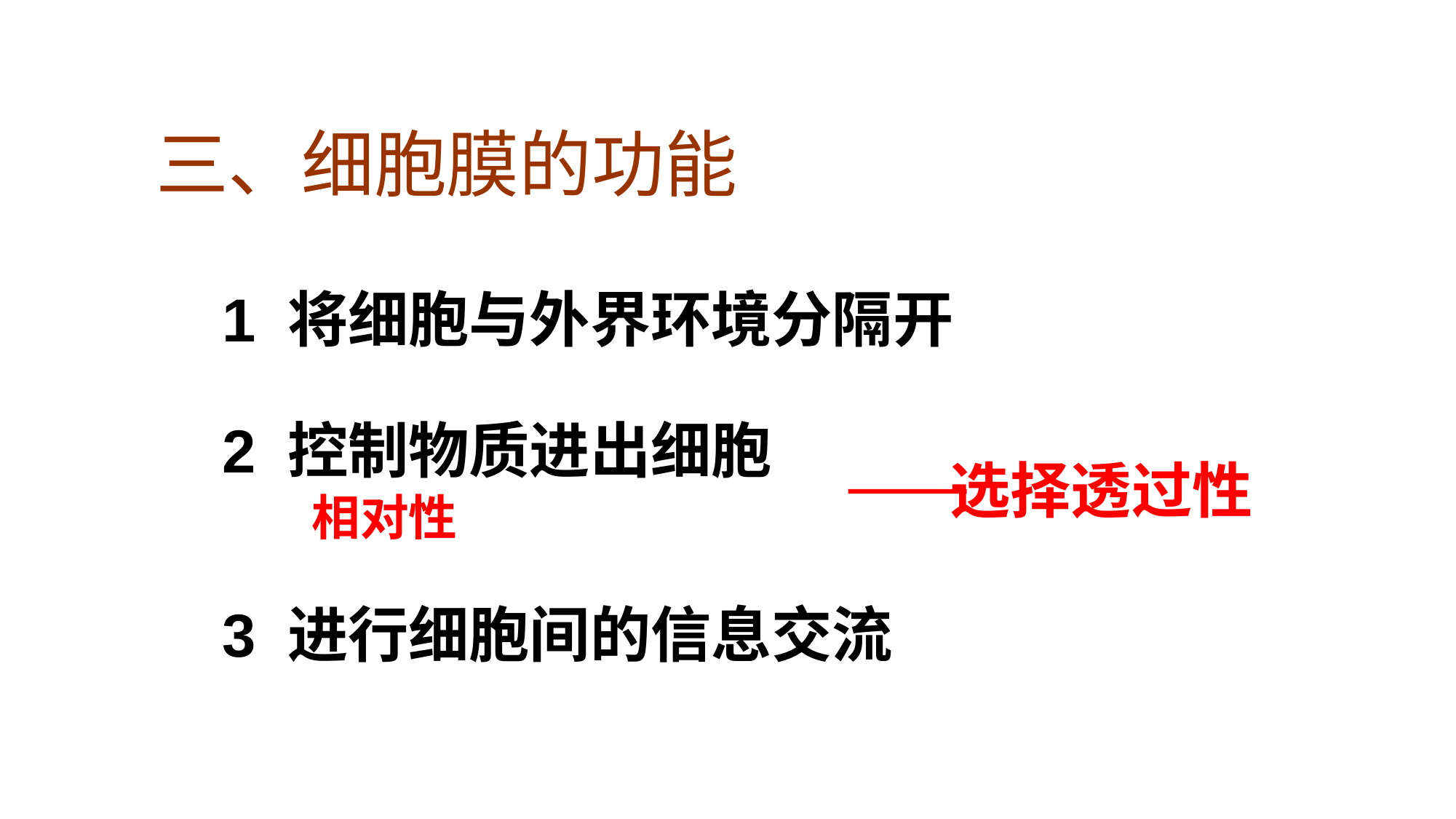

三、细胞膜的功能
1 将细胞与外界环境分隔开

2 控制物质进出细胞
       相对性

3 进行细胞间的信息交流
选择透过性